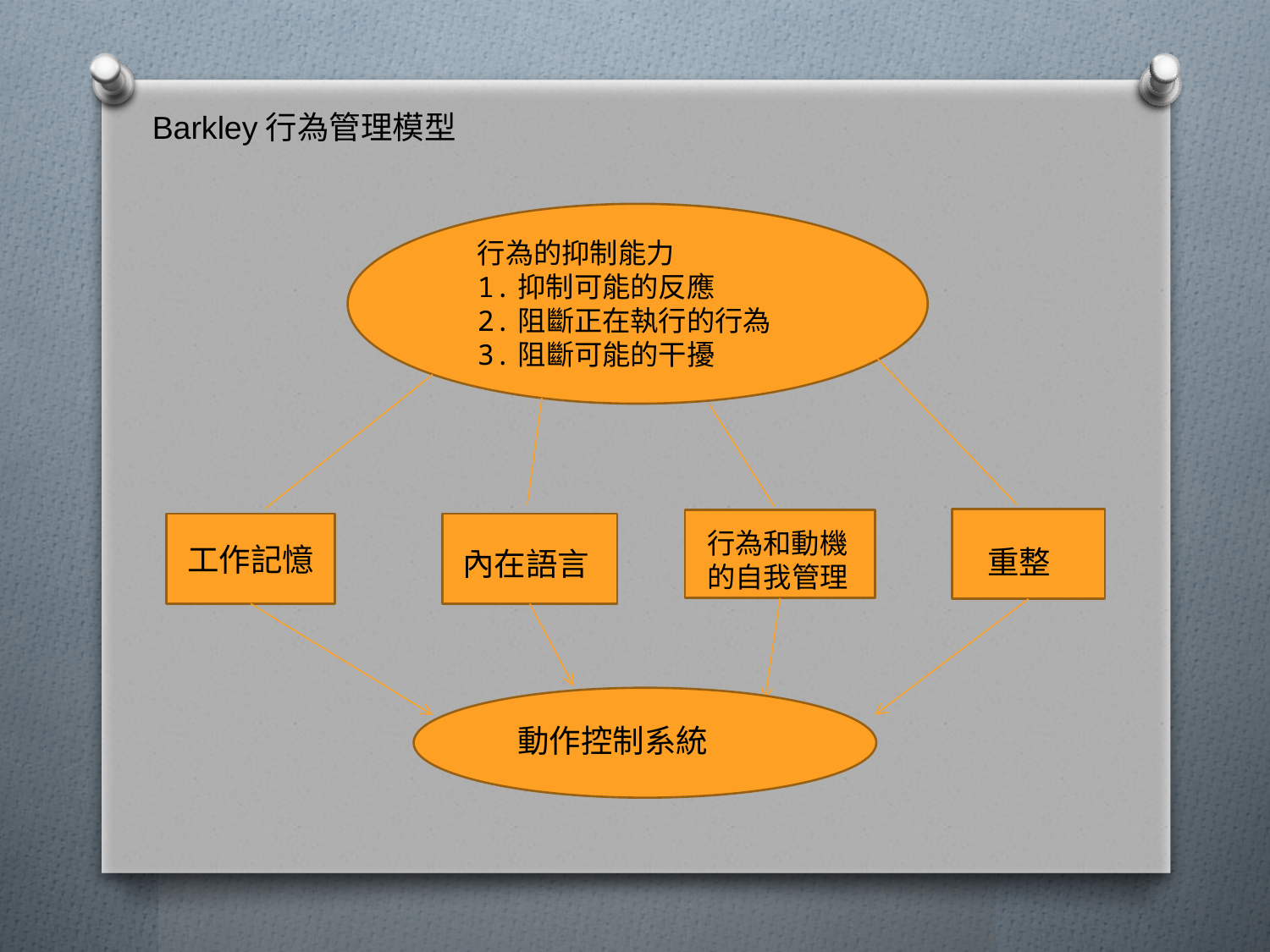

Barkley行為管理模型

行為的抑制能力
1.抑制可能的反應
2.阻斷正在執行的行為
3.阻斷可能的干擾

行為和動機
的自我管理
工作記憶
重整
內在語言

動作控制系統